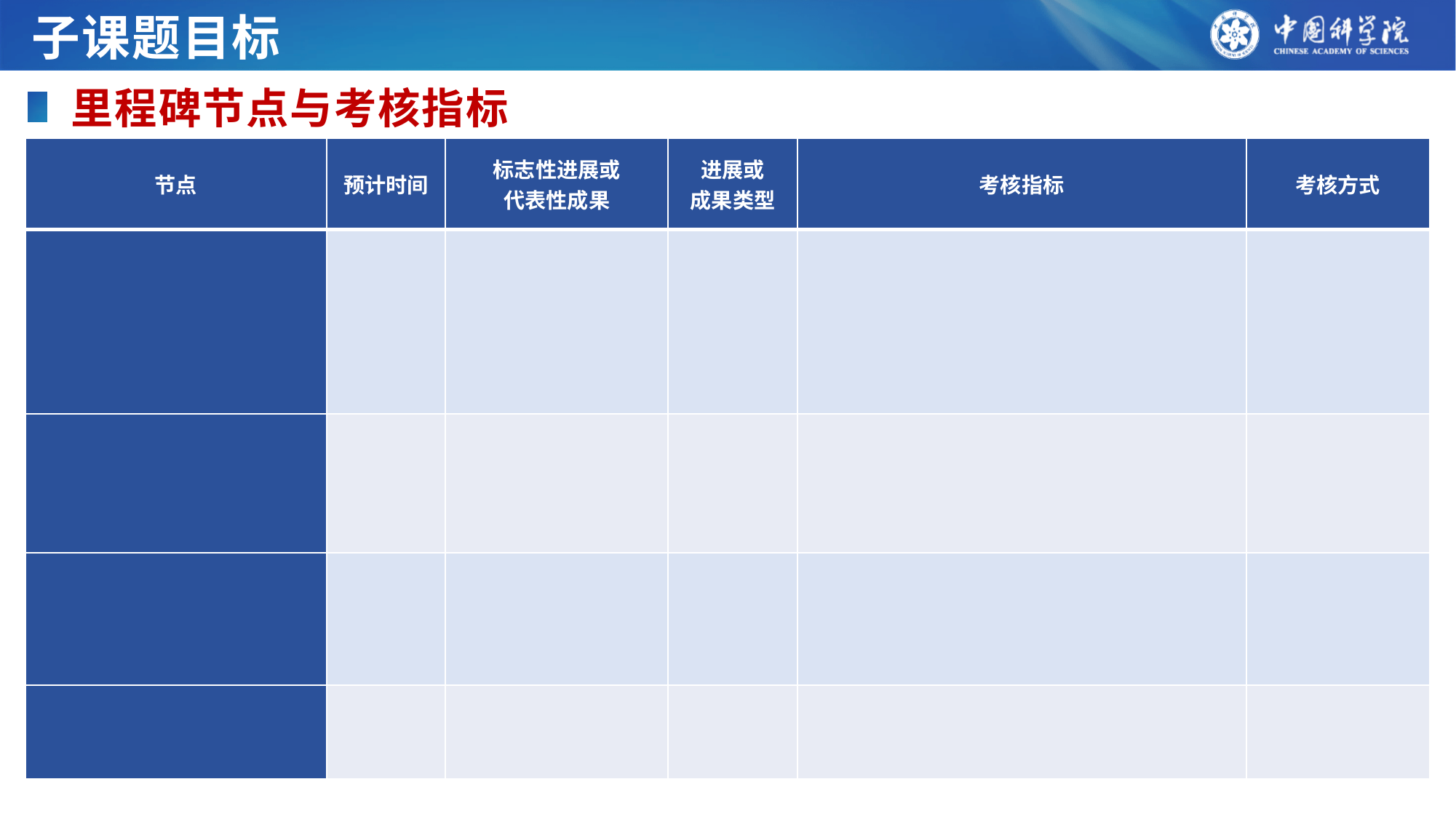

子课题目标
里程碑节点与考核指标
| 节点 | 预计时间 | 标志性进展或 代表性成果 | 进展或 成果类型 | 考核指标 | 考核方式 |
| --- | --- | --- | --- | --- | --- |
|  |  |  |  |  |  |
|  |  |  |  |  |  |
|  |  |  |  |  |  |
|  |  |  |  |  |  |